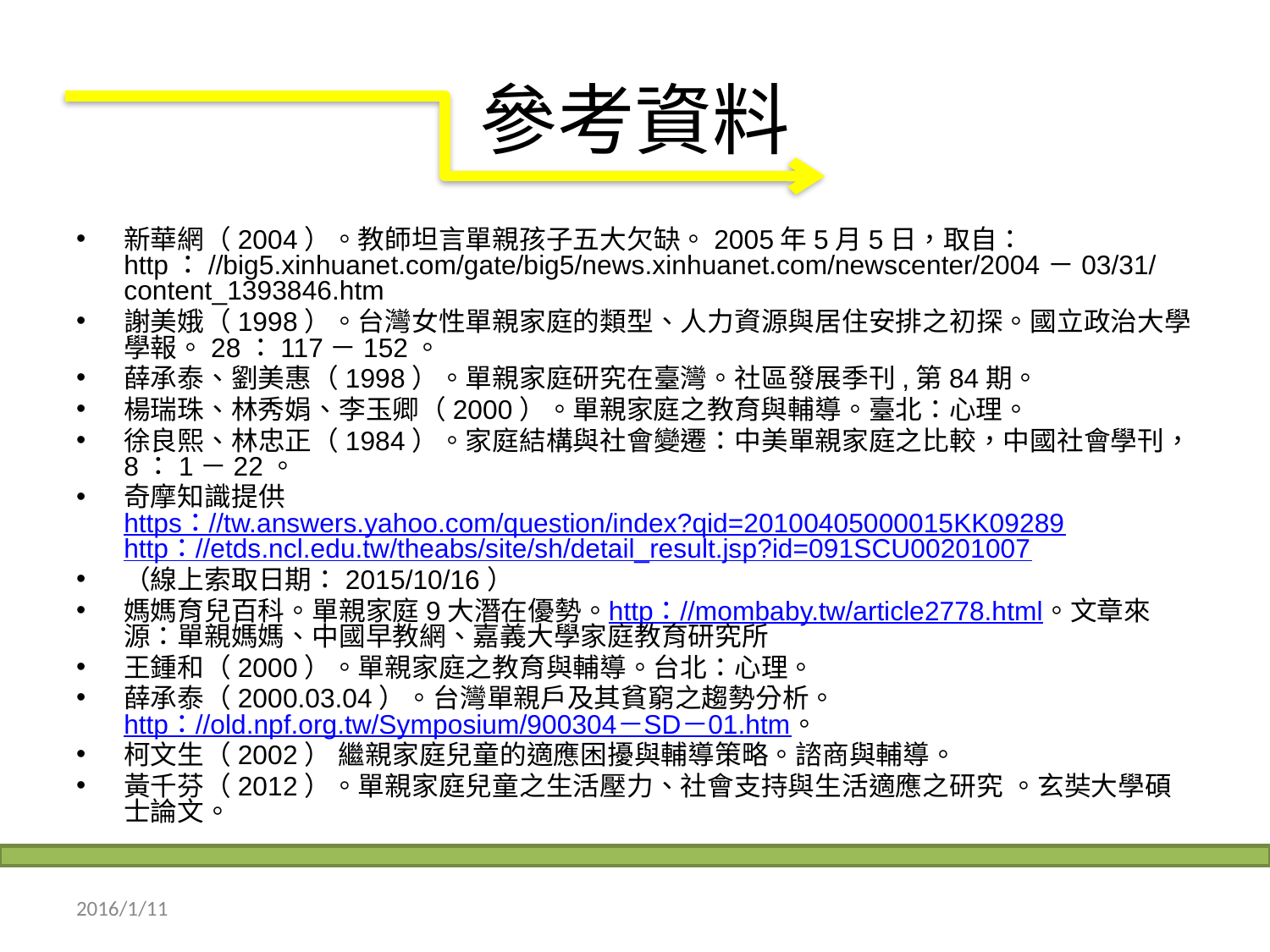

# 參考資料
新華網（2004）。教師坦言單親孩子五大欠缺。2005年5月5日，取自： http：//big5.xinhuanet.com/gate/big5/news.xinhuanet.com/newscenter/2004－03/31/content_1393846.htm
謝美娥（1998）。台灣女性單親家庭的類型、人力資源與居住安排之初探。國立政治大學學報。28：117－152。
薛承泰、劉美惠（1998）。單親家庭研究在臺灣。社區發展季刊,第84期。
楊瑞珠、林秀娟、李玉卿（2000）。單親家庭之教育與輔導。臺北：心理。
徐良熙、林忠正（1984）。家庭結構與社會變遷：中美單親家庭之比較，中國社會學刊，8：1－22。
奇摩知識提供https：//tw.answers.yahoo.com/question/index?qid=20100405000015KK09289 http：//etds.ncl.edu.tw/theabs/site/sh/detail_result.jsp?id=091SCU00201007
（線上索取日期：2015/10/16）
媽媽育兒百科。單親家庭9大潛在優勢。http：//mombaby.tw/article2778.html。文章來源：單親媽媽、中國早教網、嘉義大學家庭教育研究所
王鍾和（2000）。單親家庭之教育與輔導。台北：心理。
薛承泰（2000.03.04）。台灣單親戶及其貧窮之趨勢分析。http：//old.npf.org.tw/Symposium/900304－SD－01.htm。
柯文生（2002） 繼親家庭兒童的適應困擾與輔導策略。諮商與輔導。
黃千芬（2012）。單親家庭兒童之生活壓力、社會支持與生活適應之研究 。玄奘大學碩士論文。

2016/1/11